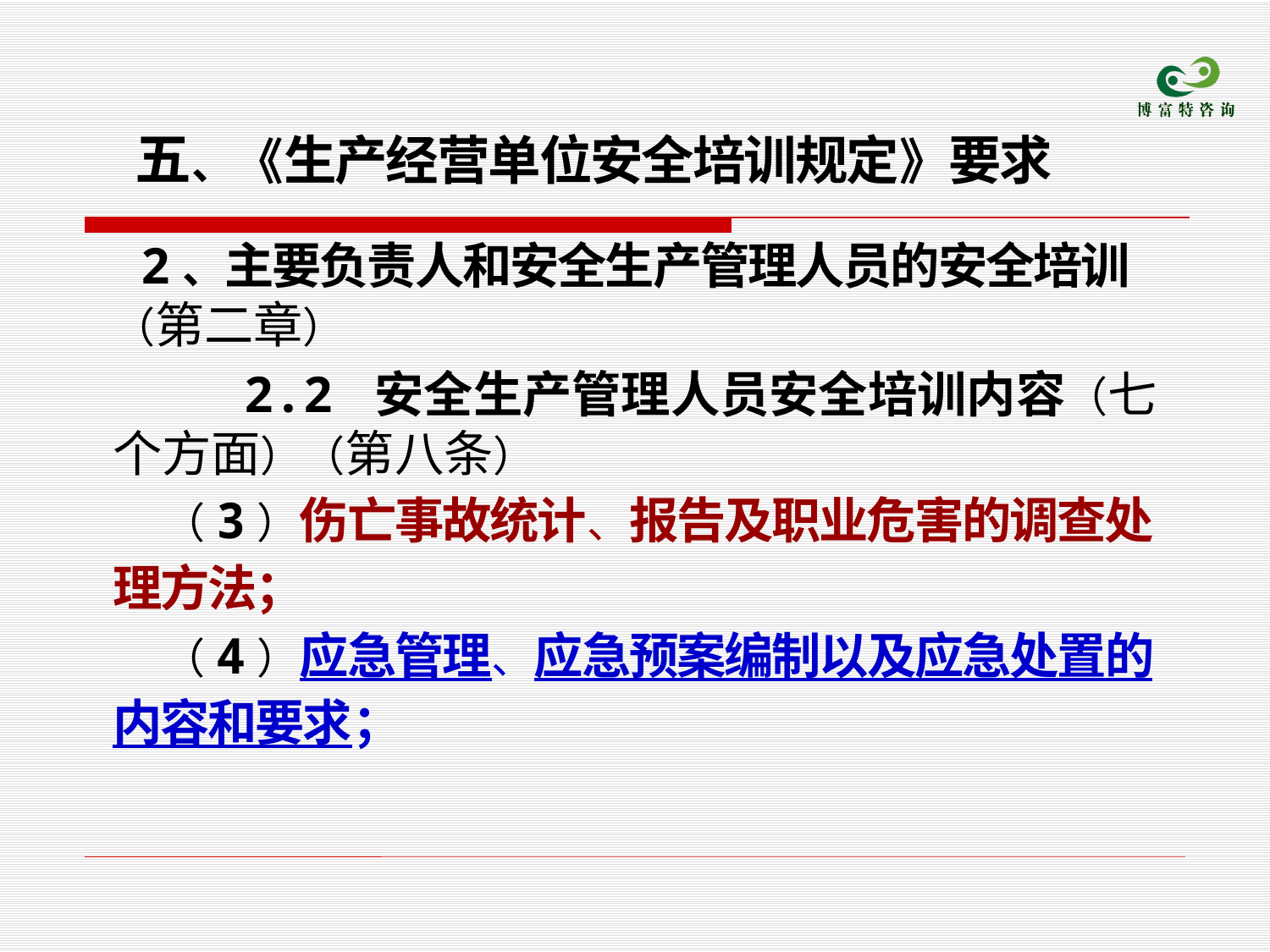

五、《生产经营单位安全培训规定》要求
　      2、主要负责人和安全生产管理人员的安全培训（第二章）
        2.2 安全生产管理人员安全培训内容（七个方面）（第八条）
　　  （3）伤亡事故统计、报告及职业危害的调查处理方法；
　　  （4）应急管理、应急预案编制以及应急处置的内容和要求；